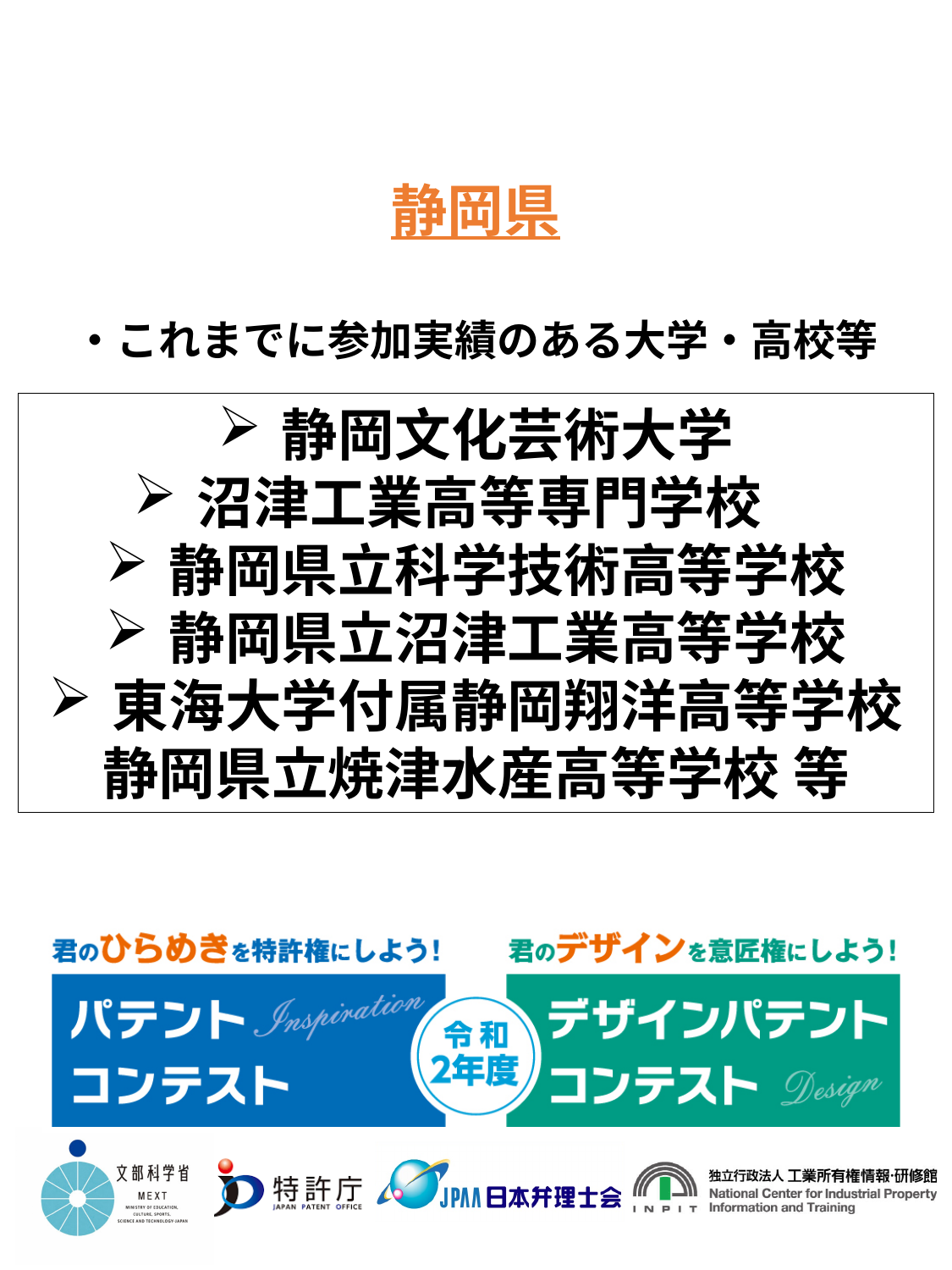

静岡県
・これまでに参加実績のある大学・高校等
静岡文化芸術大学
沼津工業高等専門学校
静岡県立科学技術高等学校
静岡県立沼津工業高等学校
東海大学付属静岡翔洋高等学校
静岡県立焼津水産高等学校 等